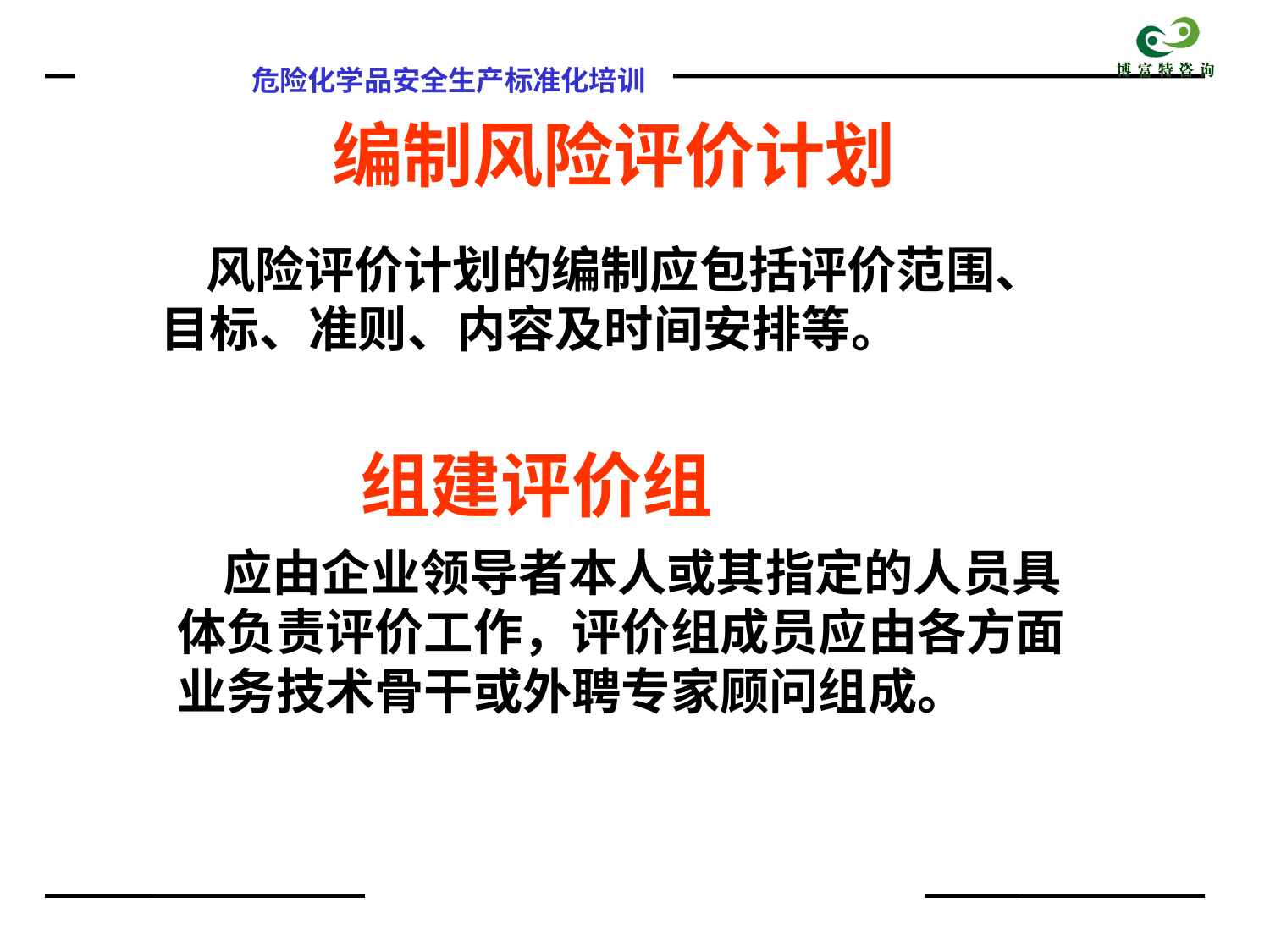

编制风险评价计划
   风险评价计划的编制应包括评价范围、目标、准则、内容及时间安排等。
组建评价组
   应由企业领导者本人或其指定的人员具体负责评价工作，评价组成员应由各方面业务技术骨干或外聘专家顾问组成。